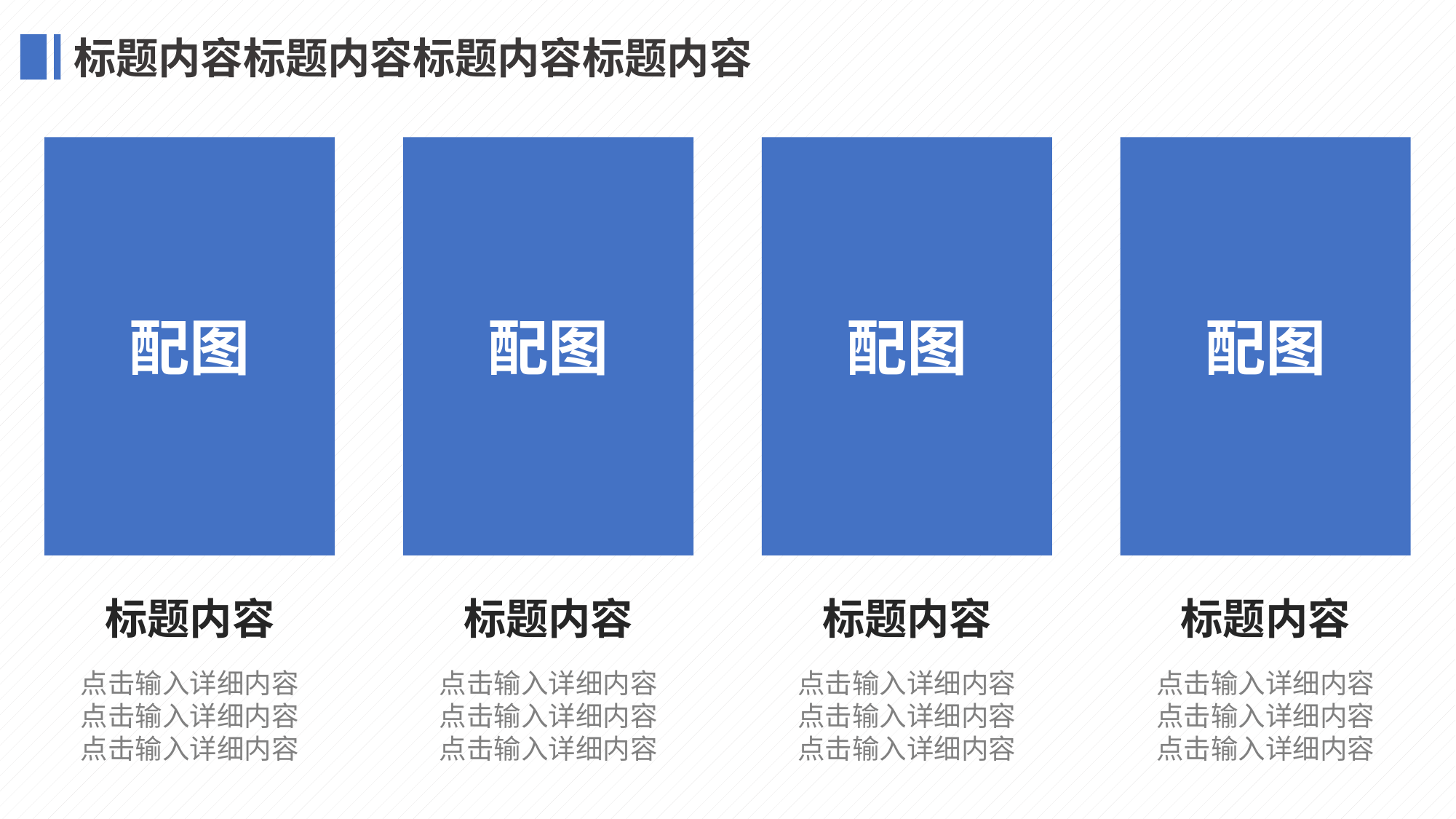

标题内容标题内容标题内容标题内容

配图
配图
配图
配图
标题内容
标题内容
标题内容
标题内容
点击输入详细内容点击输入详细内容点击输入详细内容
点击输入详细内容点击输入详细内容点击输入详细内容
点击输入详细内容点击输入详细内容点击输入详细内容
点击输入详细内容点击输入详细内容点击输入详细内容